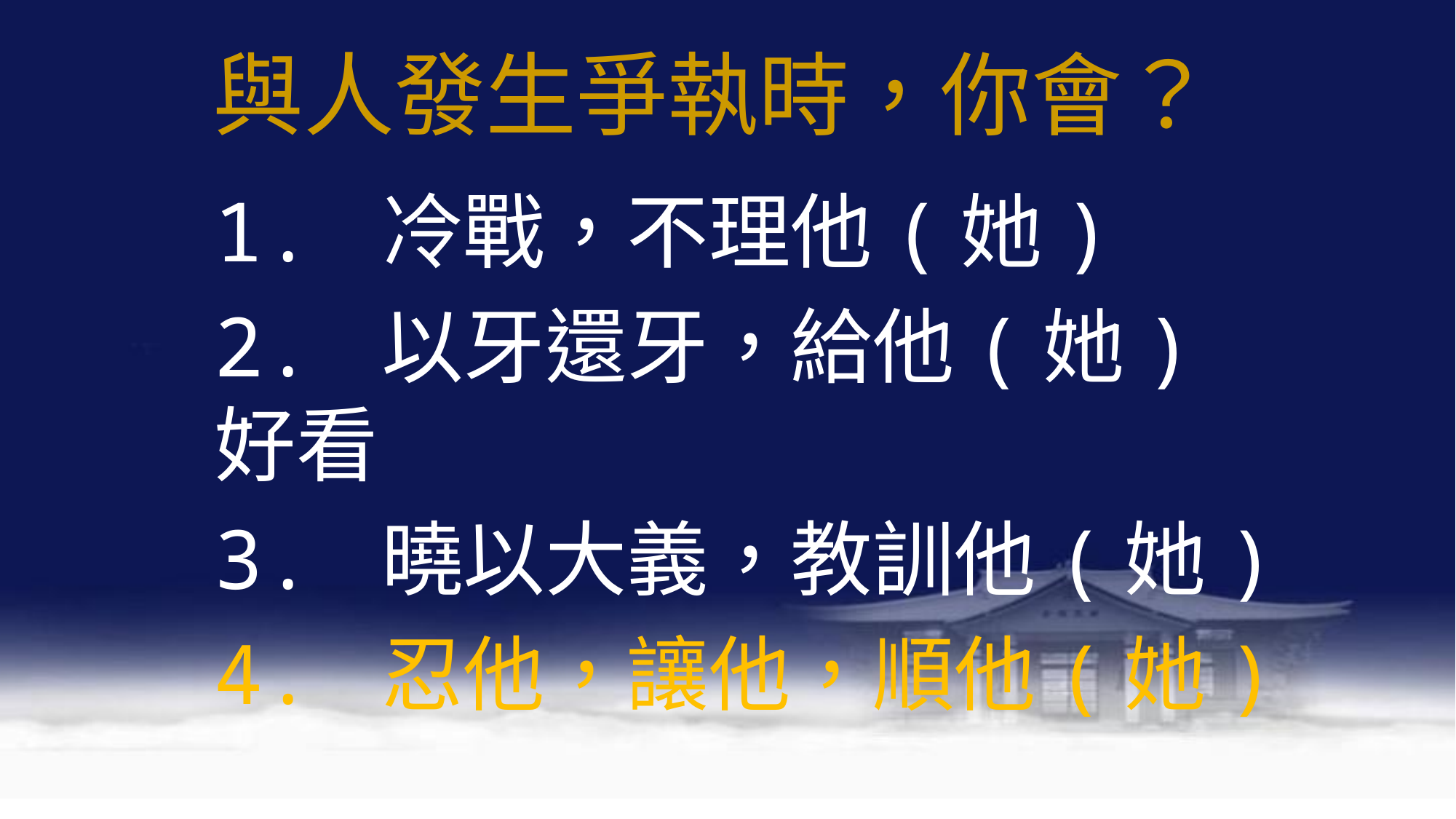

# 與人發生爭執時，你會？
1. 冷戰，不理他(她)
2. 以牙還牙，給他(她)好看
3. 曉以大義，教訓他(她)
4. 忍他，讓他，順他(她)